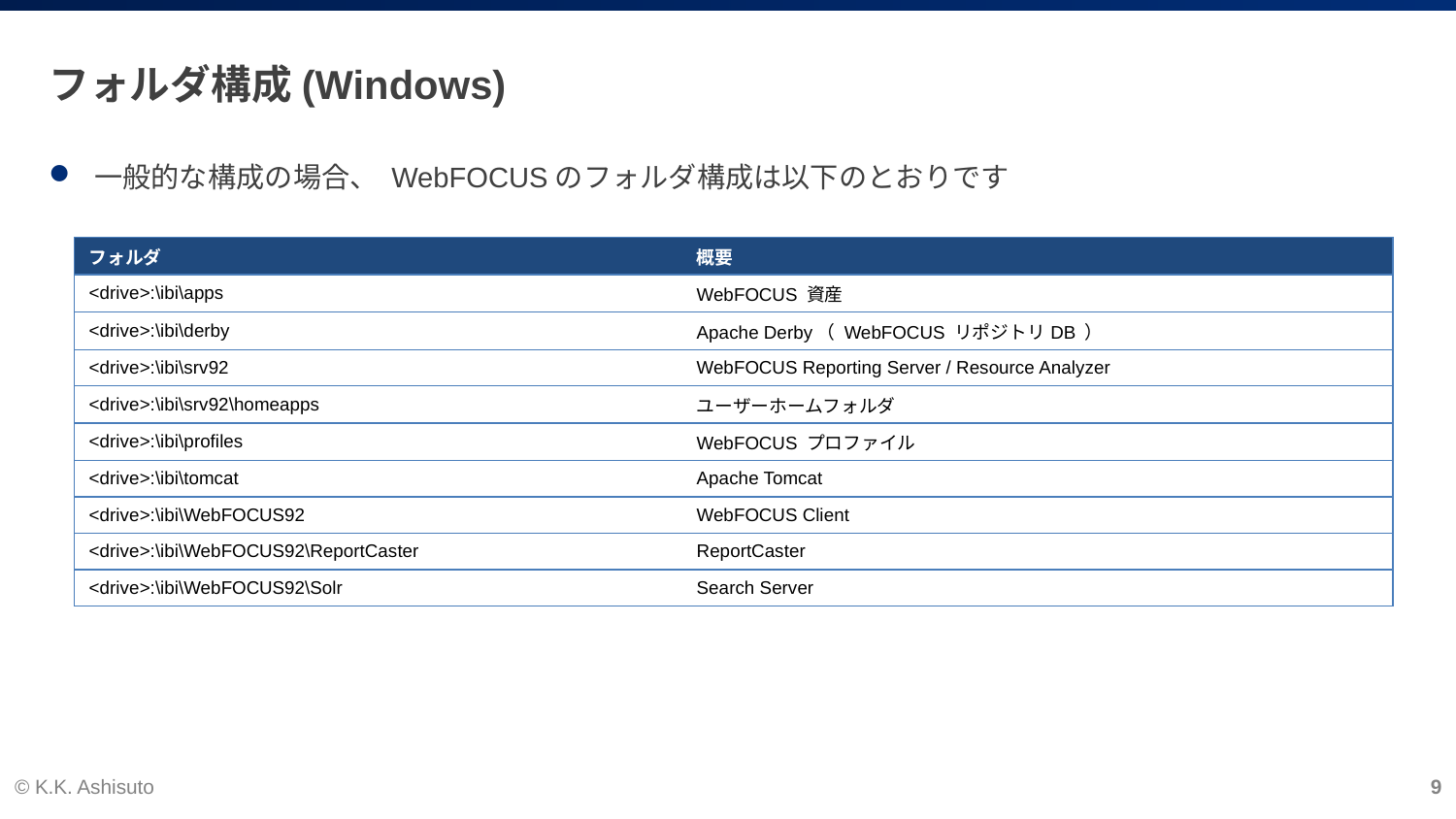

# フォルダ構成(Windows)
一般的な構成の場合、 WebFOCUSのフォルダ構成は以下のとおりです
| フォルダ | 概要 |
| --- | --- |
| <drive>:\ibi\apps | WebFOCUS 資産 |
| <drive>:\ibi\derby | Apache Derby（ WebFOCUS リポジトリDB ） |
| <drive>:\ibi\srv92 | WebFOCUS Reporting Server / Resource Analyzer |
| <drive>:\ibi\srv92\homeapps | ユーザーホームフォルダ |
| <drive>:\ibi\profiles | WebFOCUS プロファイル |
| <drive>:\ibi\tomcat | Apache Tomcat |
| <drive>:\ibi\WebFOCUS92 | WebFOCUS Client |
| <drive>:\ibi\WebFOCUS92\ReportCaster | ReportCaster |
| <drive>:\ibi\WebFOCUS92\Solr | Search Server |
© K.K. Ashisuto
9